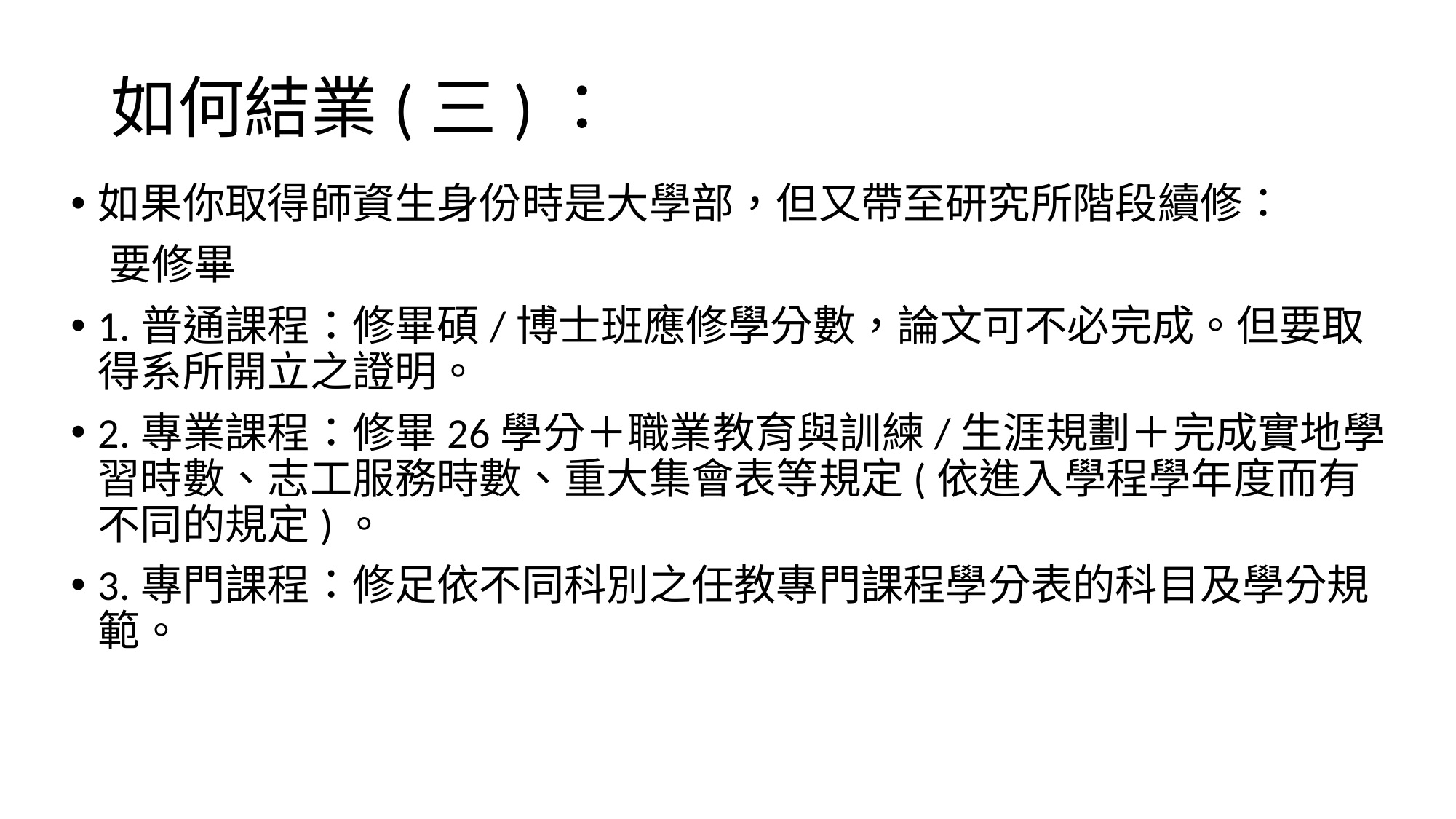

# 如何結業(三)：
如果你取得師資生身份時是大學部，但又帶至研究所階段續修：
   要修畢
1.普通課程：修畢碩/博士班應修學分數，論文可不必完成。但要取得系所開立之證明。
2.專業課程：修畢26學分＋職業教育與訓練/生涯規劃＋完成實地學習時數、志工服務時數、重大集會表等規定(依進入學程學年度而有不同的規定)。
3.專門課程：修足依不同科別之任教專門課程學分表的科目及學分規範。